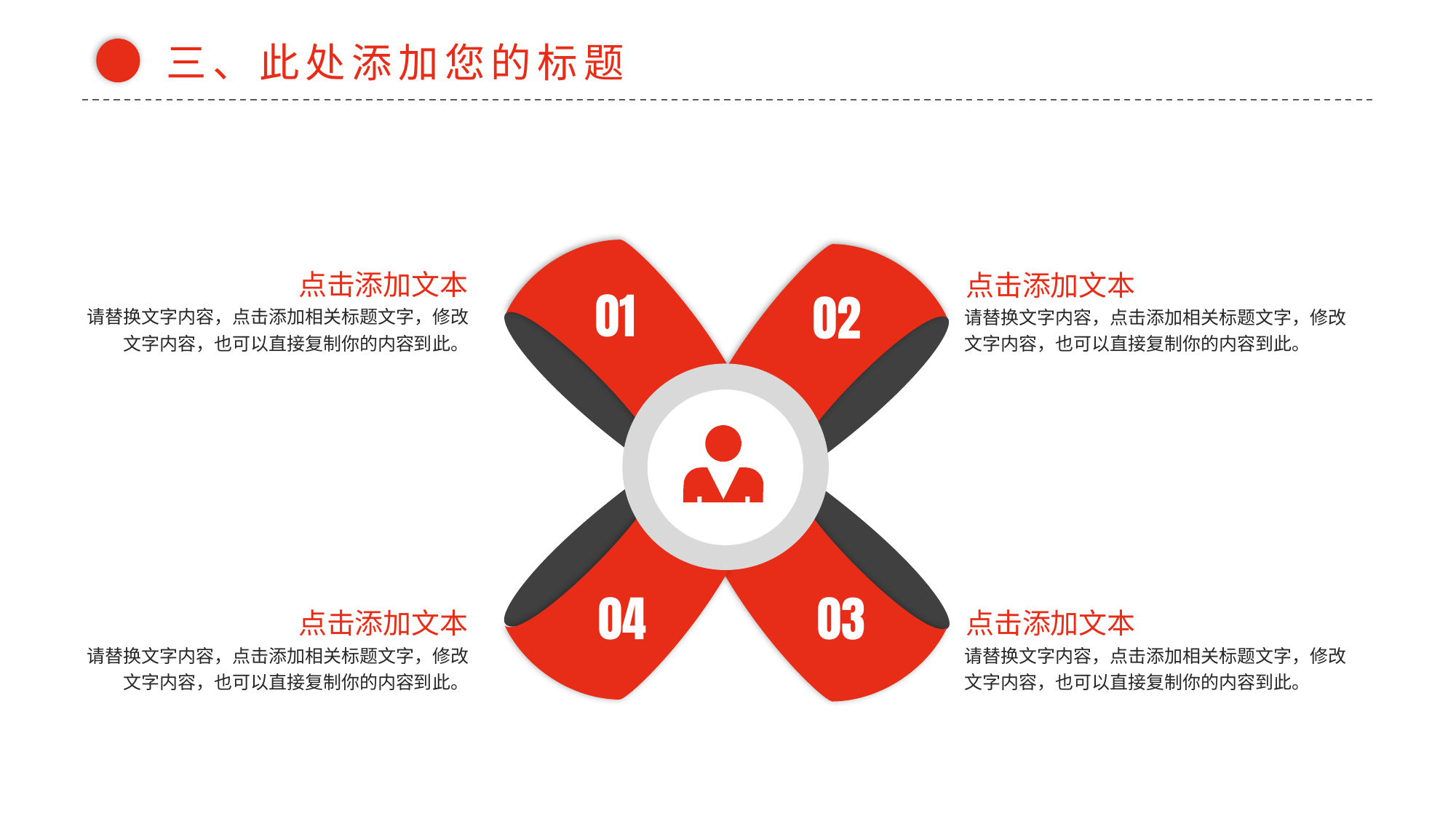

三、此处添加您的标题

01
02

04
03
点击添加文本
请替换文字内容，点击添加相关标题文字，修改文字内容，也可以直接复制你的内容到此。
点击添加文本
请替换文字内容，点击添加相关标题文字，修改文字内容，也可以直接复制你的内容到此。
点击添加文本
请替换文字内容，点击添加相关标题文字，修改文字内容，也可以直接复制你的内容到此。
点击添加文本
请替换文字内容，点击添加相关标题文字，修改文字内容，也可以直接复制你的内容到此。